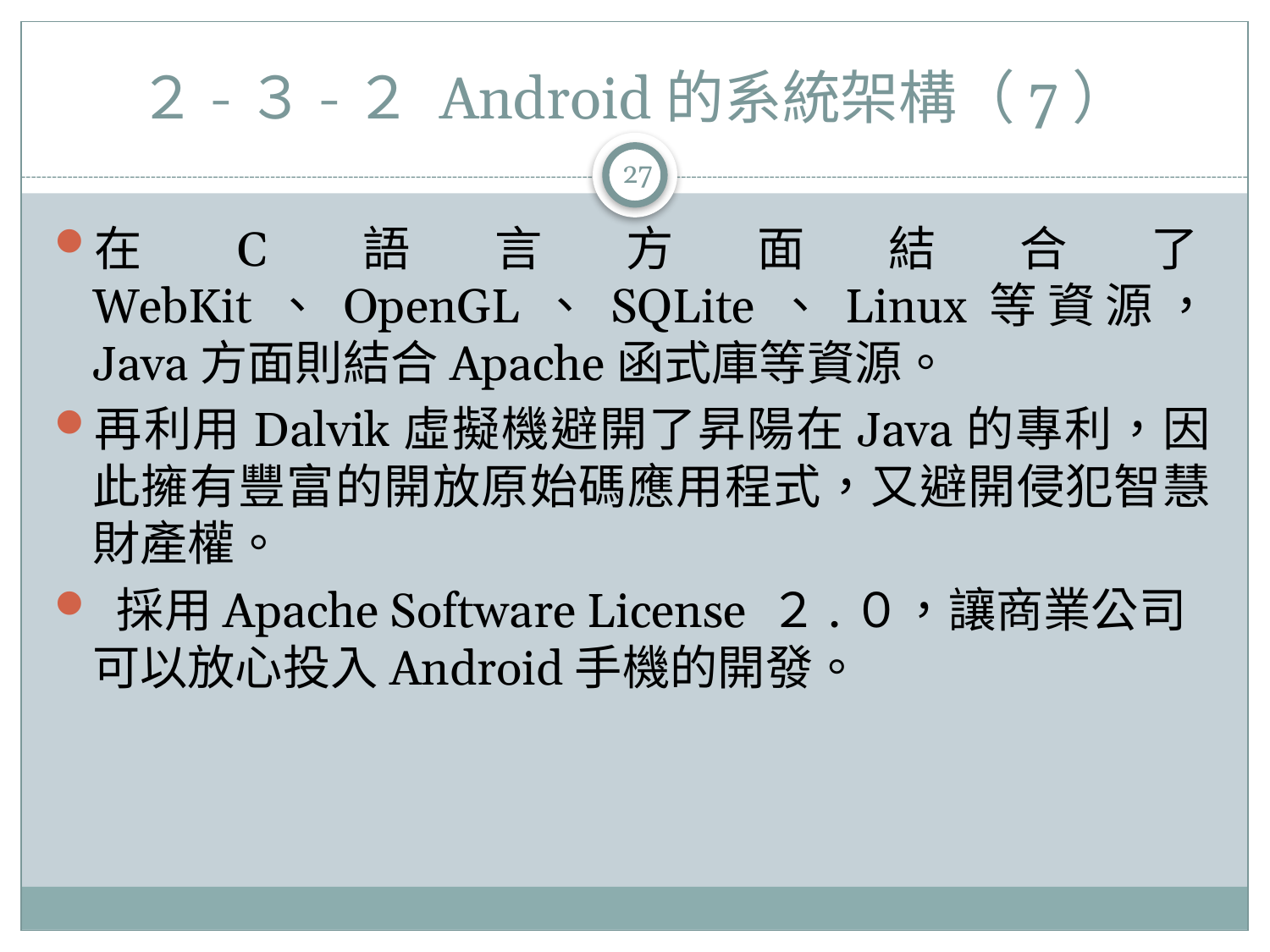

# ２-３-２ Android的系統架構（7）
27
在C語言方面結合了WebKit、OpenGL、SQLite、Linux等資源， Java方面則結合Apache函式庫等資源。
再利用Dalvik虛擬機避開了昇陽在Java的專利，因此擁有豐富的開放原始碼應用程式，又避開侵犯智慧財產權。
 採用Apache Software License ２.０，讓商業公司可以放心投入Android手機的開發。